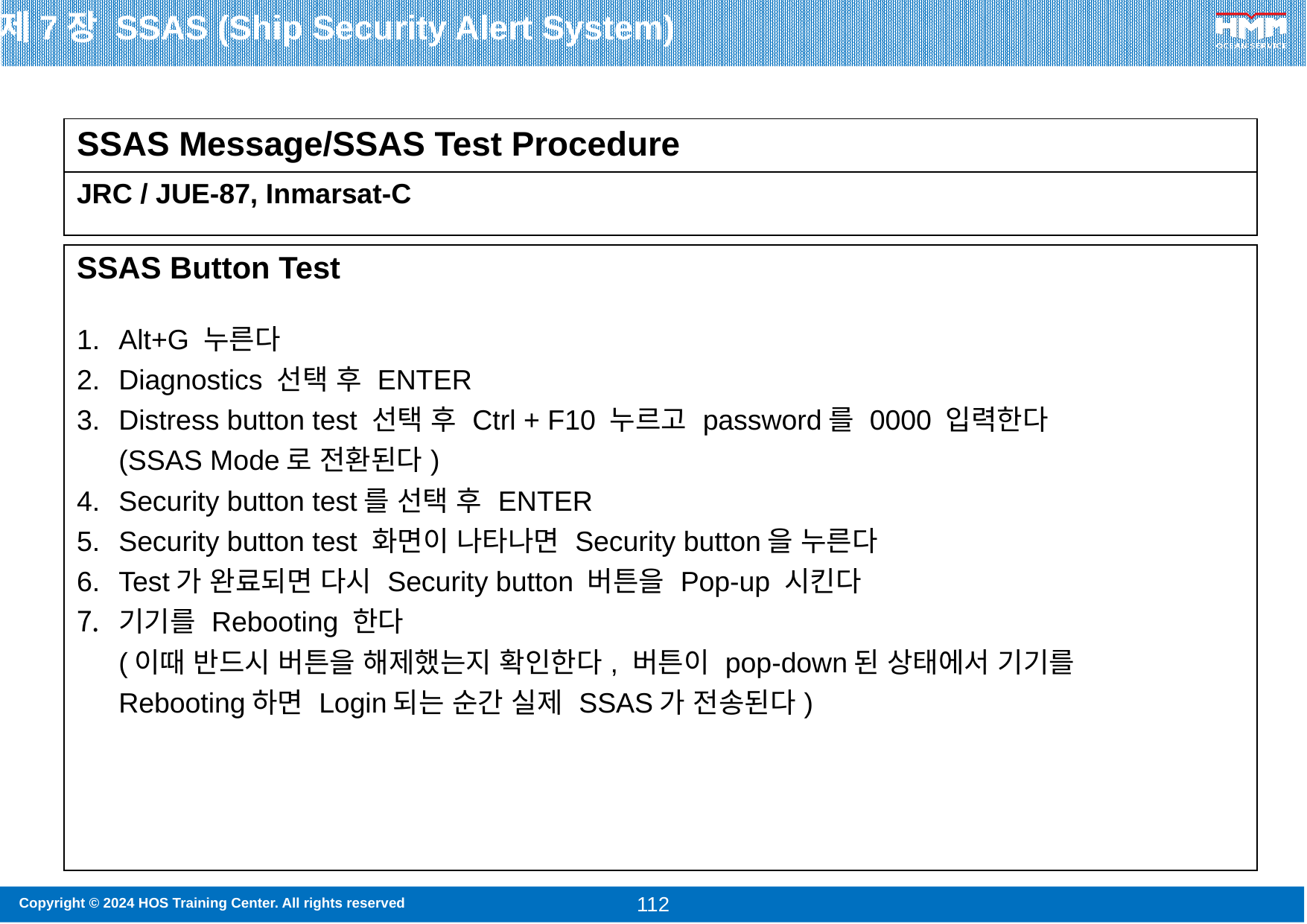

제7장 SSAS (Ship Security Alert System)
| SSAS Message/SSAS Test Procedure |
| --- |
| JRC / JUE-87, Inmarsat-C |
| SSAS Button Test Alt+G 누른다 Diagnostics 선택 후 ENTER Distress button test 선택 후 Ctrl + F10 누르고 password를 0000 입력한다 (SSAS Mode로 전환된다) Security button test를 선택 후 ENTER Security button test 화면이 나타나면 Security button을 누른다 Test가 완료되면 다시 Security button 버튼을 Pop-up 시킨다 기기를 Rebooting 한다 (이때 반드시 버튼을 해제했는지 확인한다, 버튼이 pop-down된 상태에서 기기를 Rebooting하면 Login되는 순간 실제 SSAS가 전송된다) |
| --- |
112